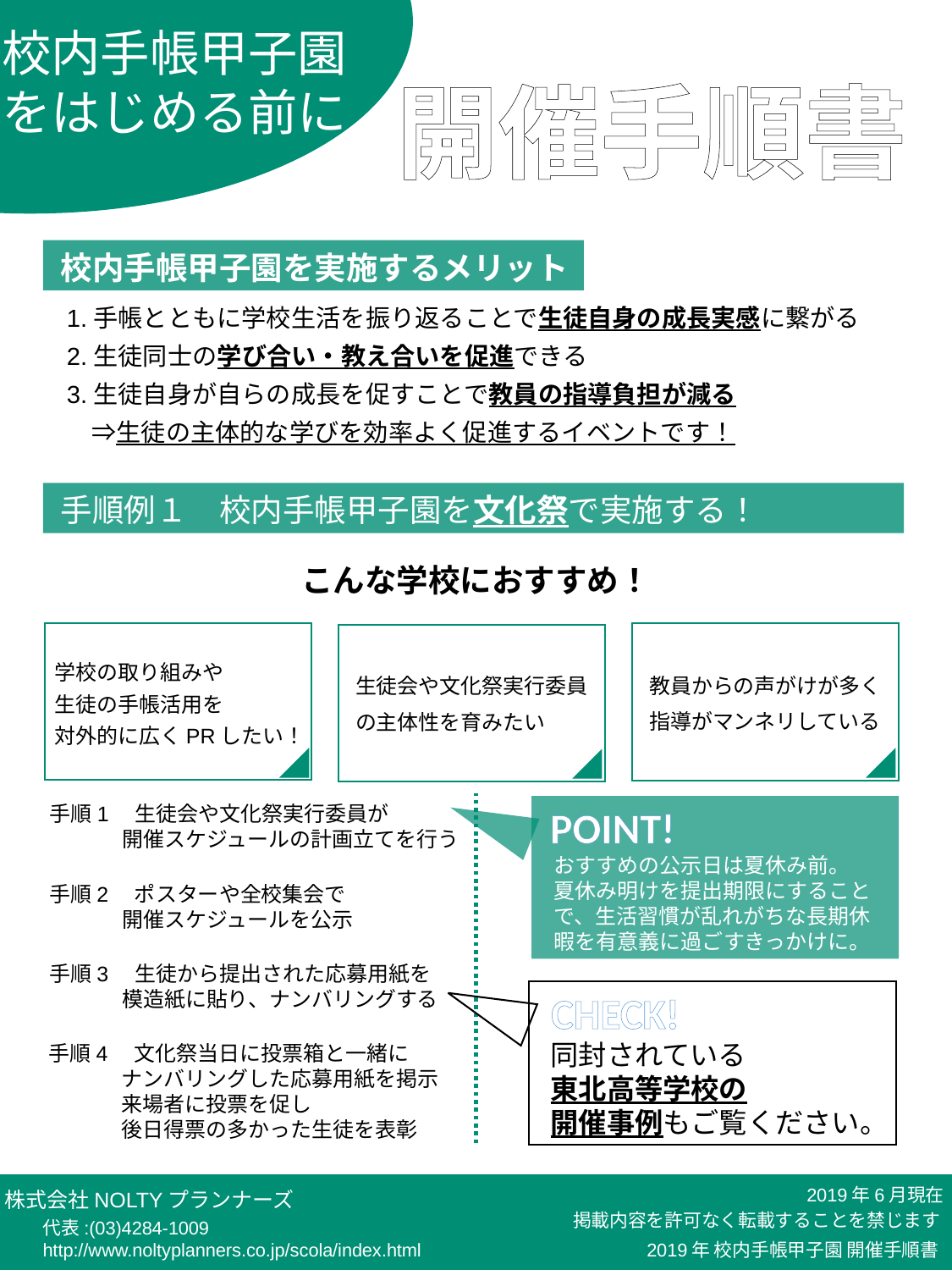

校内手帳甲子園
をはじめる前に
開催手順書

校内手帳甲子園を実施するメリット
1.手帳とともに学校生活を振り返ることで生徒自身の成長実感に繋がる

2.生徒同士の学び合い・教え合いを促進できる

3.生徒自身が自らの成長を促すことで教員の指導負担が減る

　⇒生徒の主体的な学びを効率よく促進するイベントです！

手順例１　校内手帳甲子園を文化祭で実施する！
こんな学校におすすめ！

学校の取り組みや

生徒の手帳活用を

対外的に広くPRしたい！
教員からの声がけが多く

指導がマンネリしている
生徒会や文化祭実行委員

の主体性を育みたい

手順1　生徒会や文化祭実行委員が
　　　  開催スケジュールの計画立てを行う
POINT!

おすすめの公示日は夏休み前。
夏休み明けを提出期限にすることで、生活習慣が乱れがちな長期休暇を有意義に過ごすきっかけに。
手順2　ポスターや全校集会で
　　　  開催スケジュールを公示
手順3　生徒から提出された応募用紙を
　　　  模造紙に貼り、ナンバリングする
CHECK!

同封されている
東北高等学校の
開催事例もご覧ください。
手順4　文化祭当日に投票箱と一緒に
　　　  ナンバリングした応募用紙を掲示
　　　  来場者に投票を促し
　　　  後日得票の多かった生徒を表彰

2019年6月現在
株式会社NOLTYプランナーズ
掲載内容を許可なく転載することを禁じます
代表:(03)4284‐1009
http://www.noltyplanners.co.jp/scola/index.html
2019年 校内手帳甲子園 開催手順書